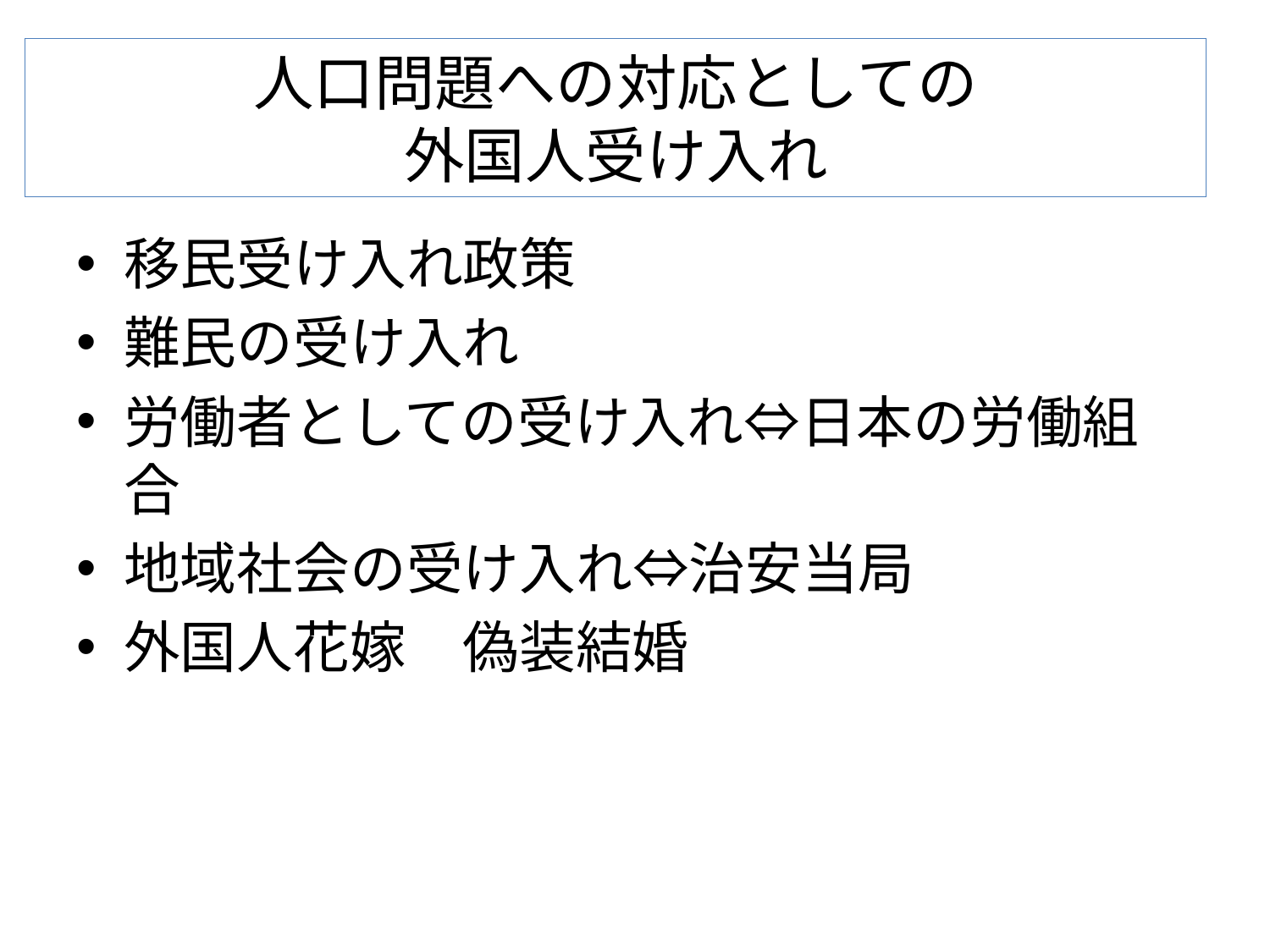

# 人口問題への対応としての 外国人受け入れ
移民受け入れ政策
難民の受け入れ
労働者としての受け入れ⇔日本の労働組合
地域社会の受け入れ⇔治安当局
外国人花嫁　偽装結婚